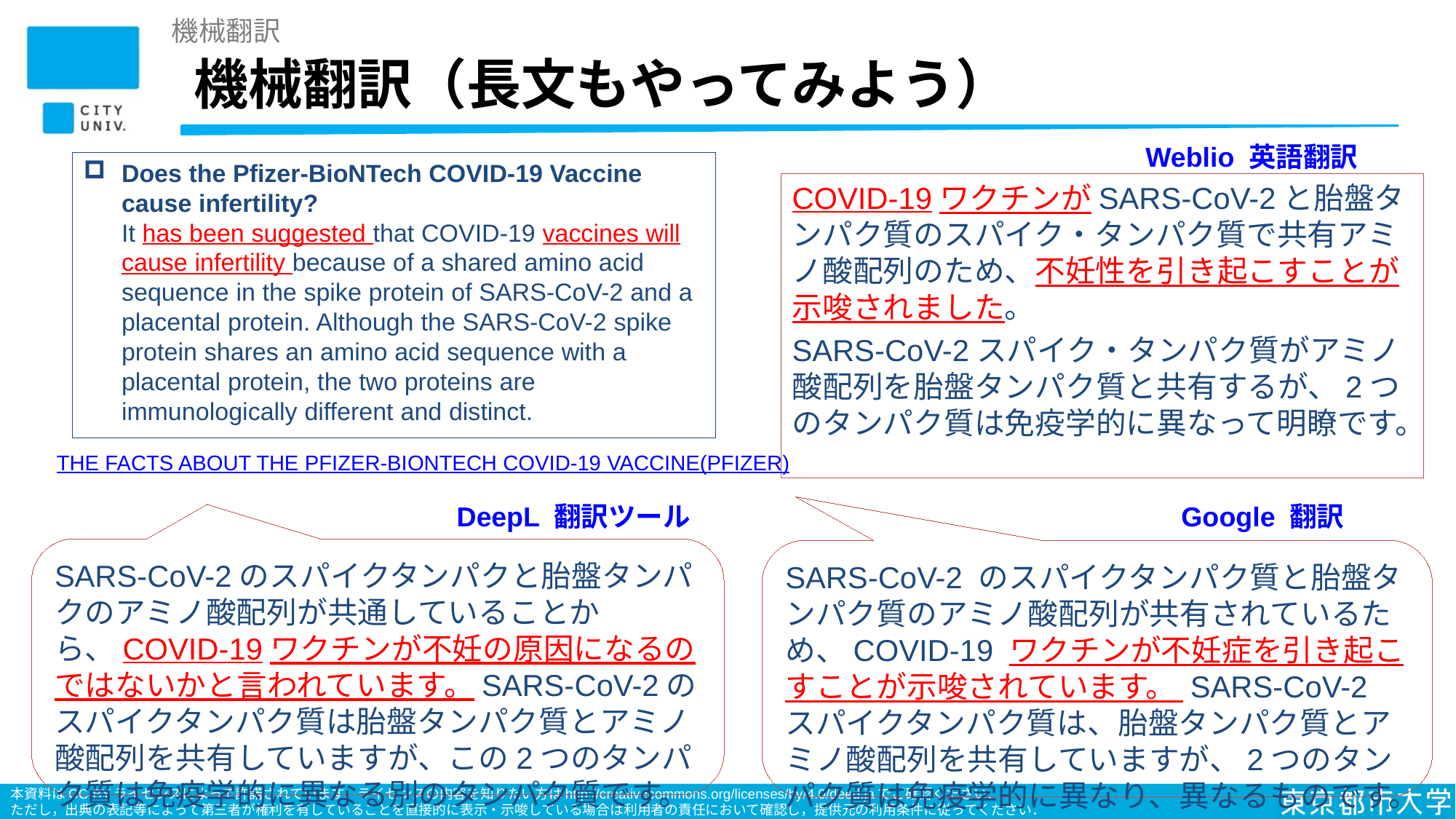

機械翻訳
# 機械翻訳（長文もやってみよう）
Weblio 英語翻訳
Does the Pfizer-BioNTech COVID-19 Vaccine cause infertility?
It has been suggested that COVID-19 vaccines will cause infertility because of a shared amino acid sequence in the spike protein of SARS-CoV-2 and a placental protein. Although the SARS-CoV-2 spike protein shares an amino acid sequence with a placental protein, the two proteins are immunologically different and distinct.
COVID-19ワクチンがSARS-CoV-2と胎盤タンパク質のスパイク・タンパク質で共有アミノ酸配列のため、不妊性を引き起こすことが示唆されました。
SARS-CoV-2スパイク・タンパク質がアミノ酸配列を胎盤タンパク質と共有するが、2つのタンパク質は免疫学的に異なって明瞭です。
THE FACTS ABOUT THE PFIZER-BIONTECH COVID-19 VACCINE(Pfizer)
DeepL 翻訳ツール
Google 翻訳
SARS-CoV-2のスパイクタンパクと胎盤タンパクのアミノ酸配列が共通していることから、COVID-19ワクチンが不妊の原因になるのではないかと言われています。SARS-CoV-2のスパイクタンパク質は胎盤タンパク質とアミノ酸配列を共有していますが、この2つのタンパク質は免疫学的に異なる別のタンパク質です。
SARS-CoV-2 のスパイクタンパク質と胎盤タンパク質のアミノ酸配列が共有されているため、COVID-19 ワクチンが不妊症を引き起こすことが示唆されています。 SARS-CoV-2 スパイクタンパク質は、胎盤タンパク質とアミノ酸配列を共有していますが、2つのタンパク質は免疫学的に異なり、異なるものです。